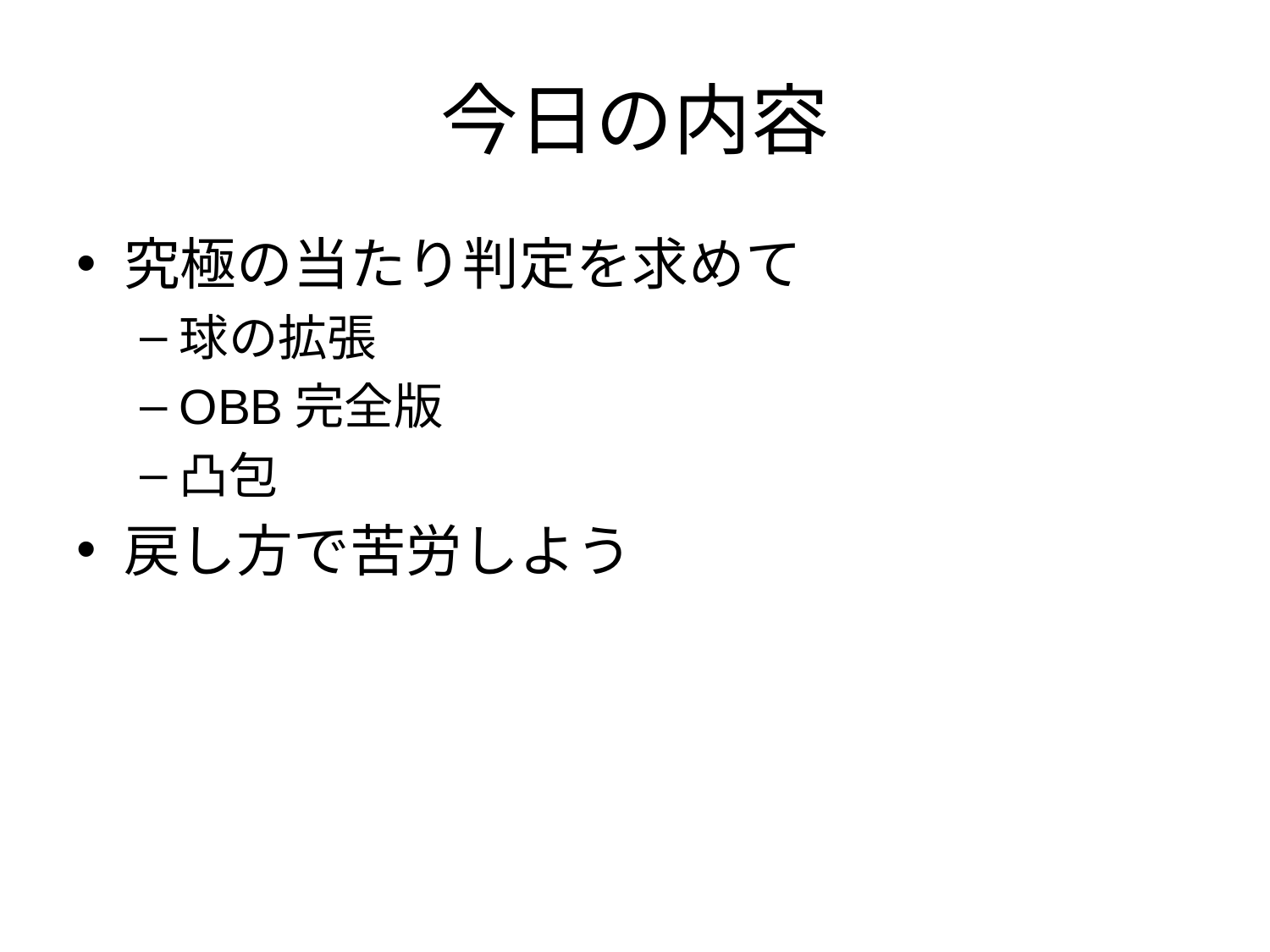

# 今日の内容
究極の当たり判定を求めて
球の拡張
OBB完全版
凸包
戻し方で苦労しよう